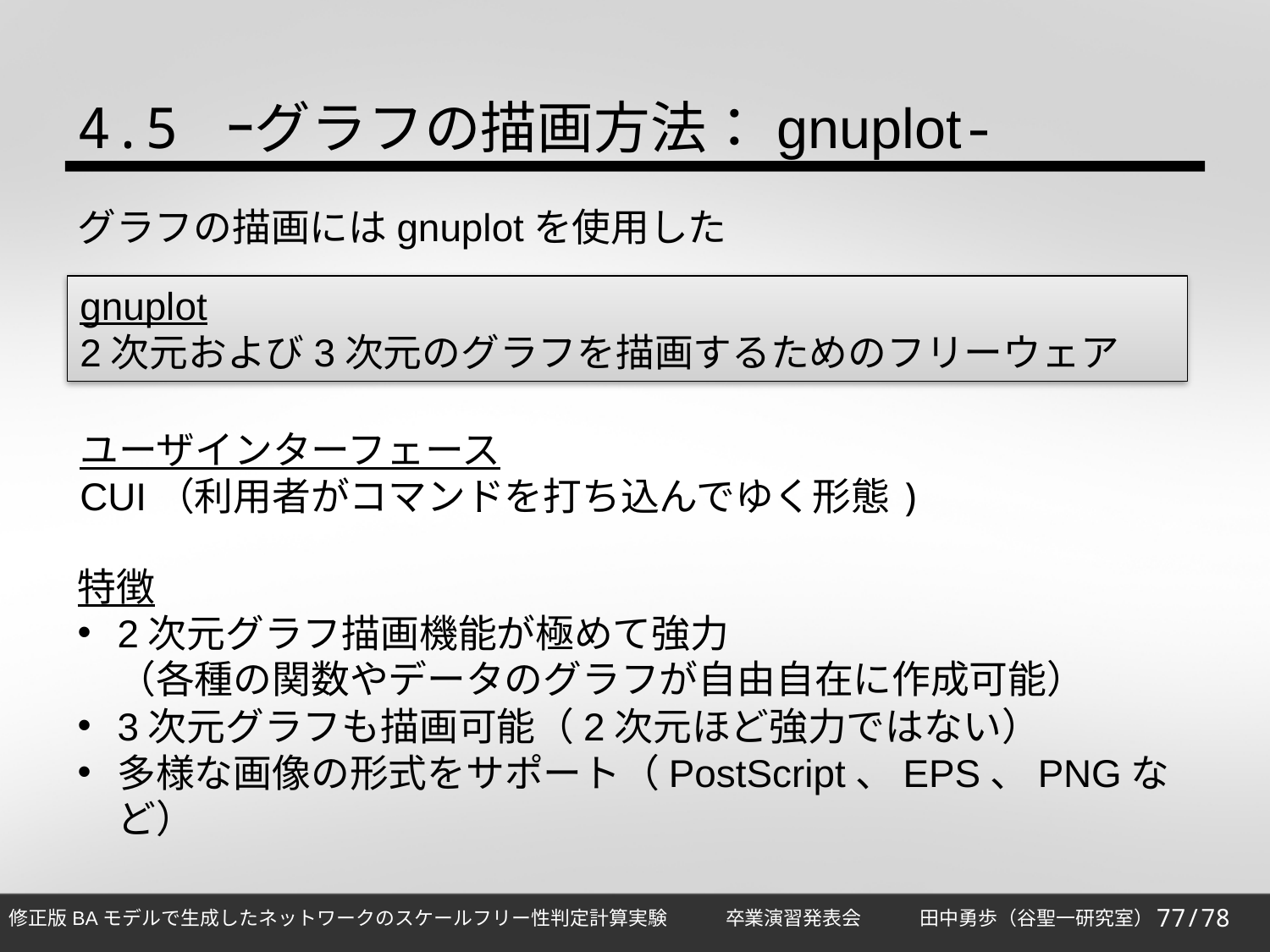

4.5 ｰグラフの描画方法：gnuplot-
グラフの描画にはgnuplotを使用した
gnuplot
2次元および3次元のグラフを描画するためのフリーウェア
ユーザインターフェース
CUI（利用者がコマンドを打ち込んでゆく形態)
特徴
2次元グラフ描画機能が極めて強力
（各種の関数やデータのグラフが自由自在に作成可能）
3次元グラフも描画可能（2次元ほど強力ではない）
多様な画像の形式をサポート（PostScript、EPS、PNGなど）
77/78
修正版BAモデルで生成したネットワークのスケールフリー性判定計算実験　　　卒業演習発表会　　　田中勇歩（谷聖一研究室）